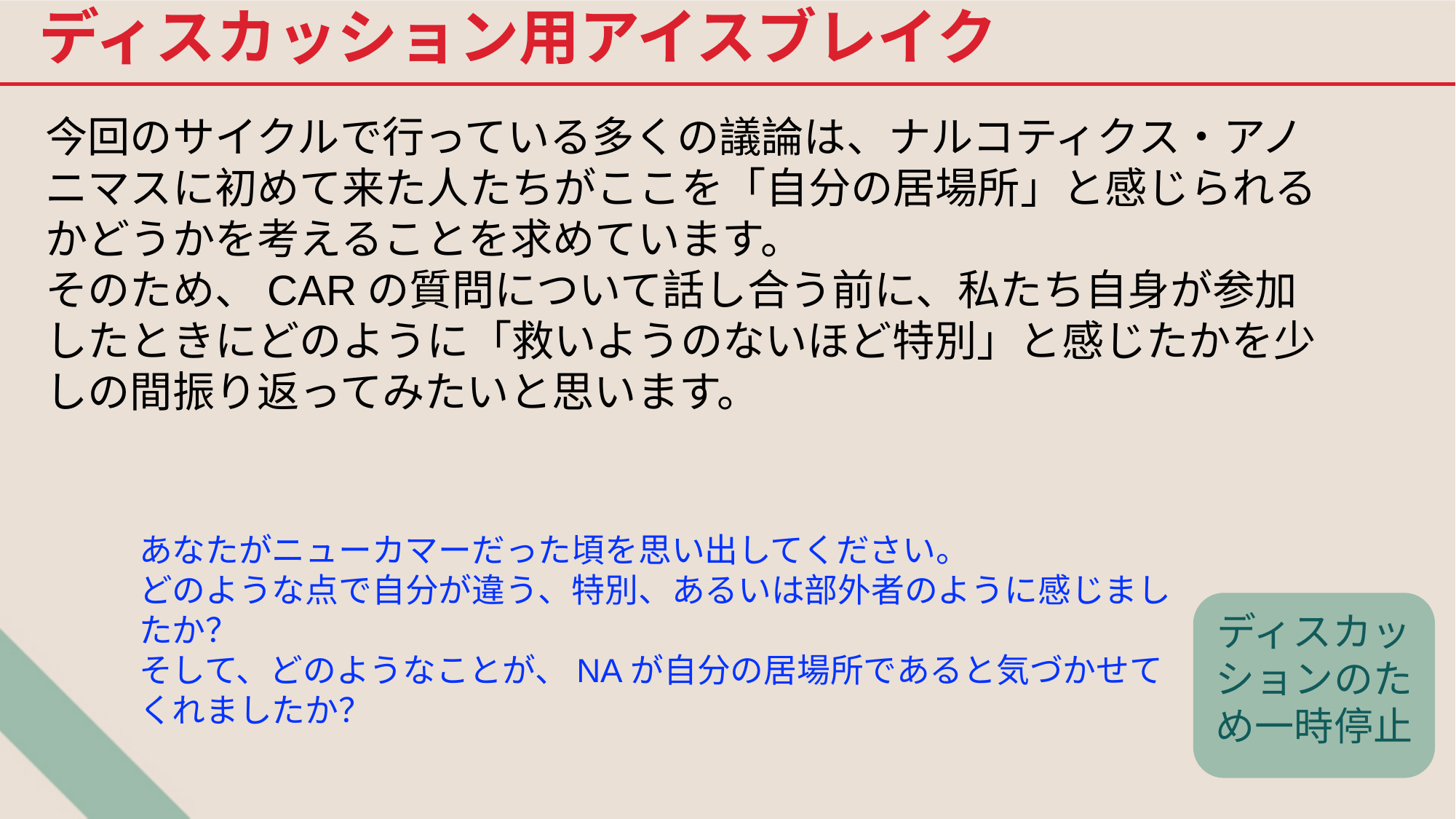

ディスカッション用アイスブレイク

今回のサイクルで行っている多くの議論は、ナルコティクス・アノニマスに初めて来た人たちがここを「自分の居場所」と感じられるかどうかを考えることを求めています。
そのため、CARの質問について話し合う前に、私たち自身が参加したときにどのように「救いようのないほど特別」と感じたかを少しの間振り返ってみたいと思います。
あなたがニューカマーだった頃を思い出してください。
どのような点で自分が違う、特別、あるいは部外者のように感じましたか？
そして、どのようなことが、NAが自分の居場所であると気づかせてくれましたか？

ディスカッションのため一時停止